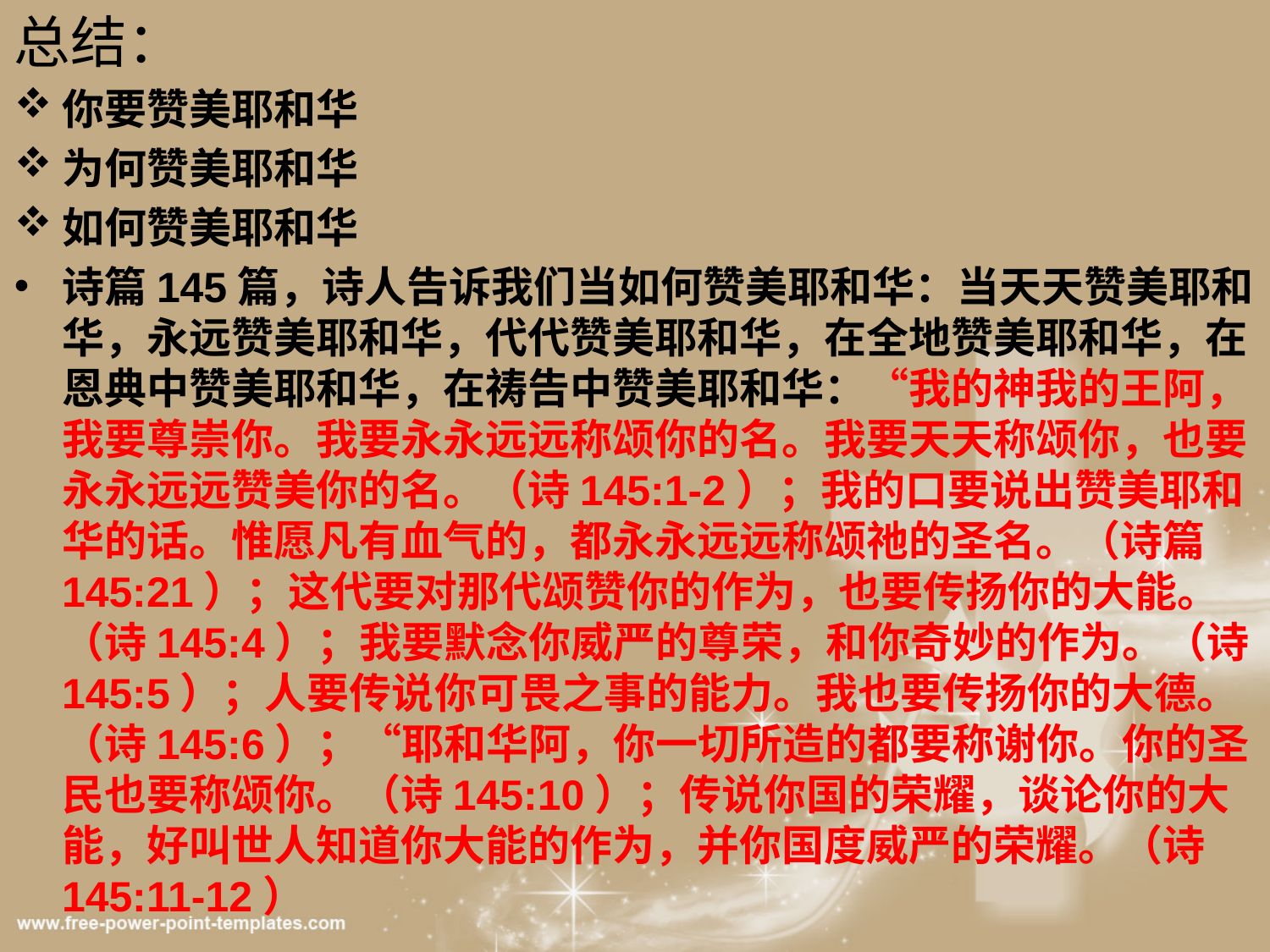

总结：
你要赞美耶和华
为何赞美耶和华
如何赞美耶和华
诗篇145篇，诗人告诉我们当如何赞美耶和华：当天天赞美耶和华，永远赞美耶和华，代代赞美耶和华，在全地赞美耶和华，在恩典中赞美耶和华，在祷告中赞美耶和华：“我的神我的王阿，我要尊崇你。我要永永远远称颂你的名。我要天天称颂你，也要永永远远赞美你的名。（诗145:1-2）；我的口要说出赞美耶和华的话。惟愿凡有血气的，都永永远远称颂祂的圣名。（诗篇145:21）；这代要对那代颂赞你的作为，也要传扬你的大能。（诗145:4）；我要默念你威严的尊荣，和你奇妙的作为。（诗145:5）；人要传说你可畏之事的能力。我也要传扬你的大德。（诗145:6）；“耶和华阿，你一切所造的都要称谢你。你的圣民也要称颂你。（诗145:10）；传说你国的荣耀，谈论你的大能，好叫世人知道你大能的作为，并你国度威严的荣耀。（诗145:11-12）

建立家室、婚姻、工作、学习，只有依靠神的保护、赐能力和智慧，才会在世界站立得住、不动摇。
我们所有的聪明、才智和成就，若不在神的旨意里都毫无益处。
把神放在我们生活中的第一位，让神来作建立的工作。让神在我们一切事情上居首位掌王权。要与神同在，也要与神同行。